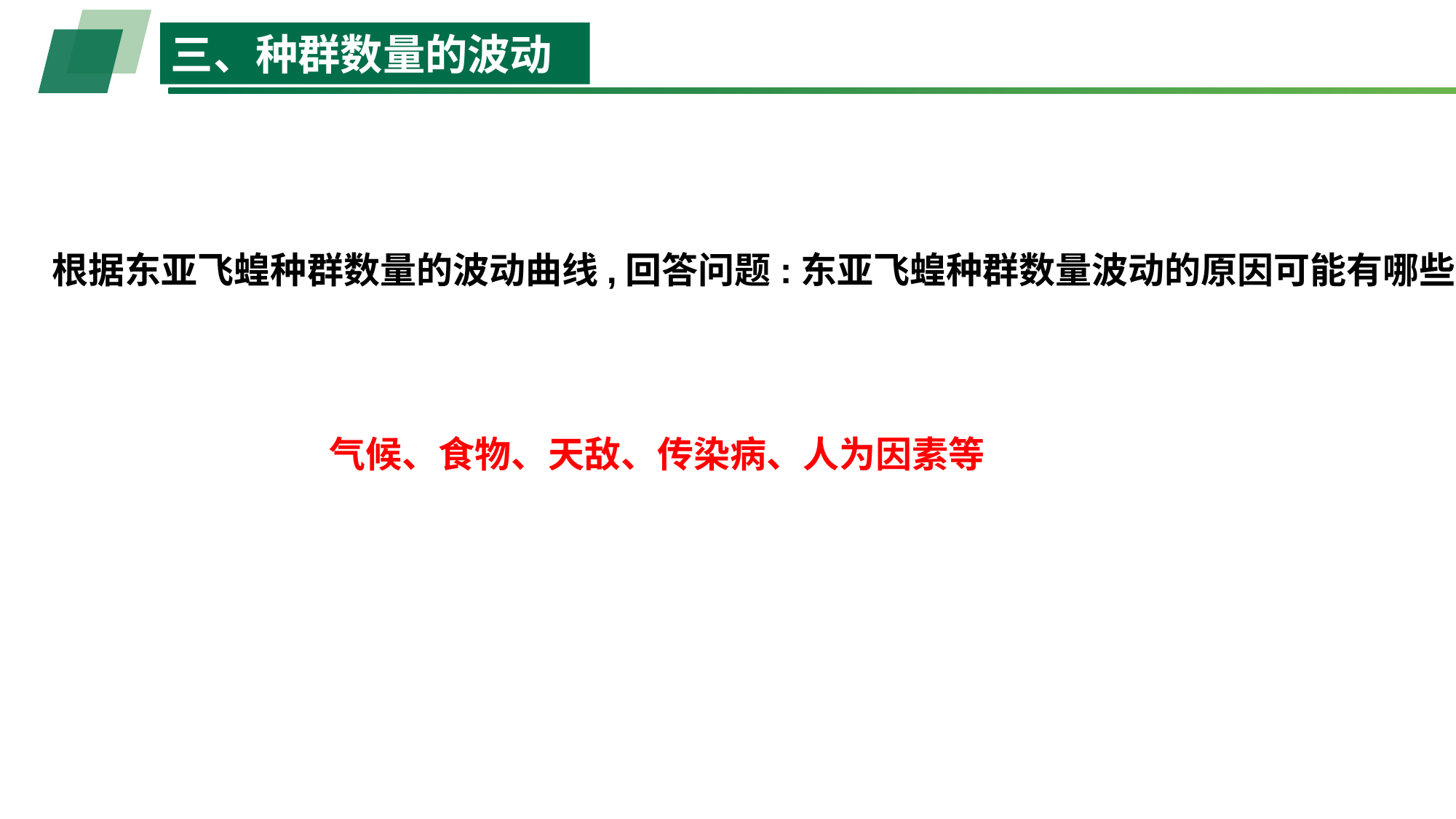

三、种群数量的波动
根据东亚飞蝗种群数量的波动曲线,回答问题:东亚飞蝗种群数量波动的原因可能有哪些?
气候、食物、天敌、传染病、人为因素等